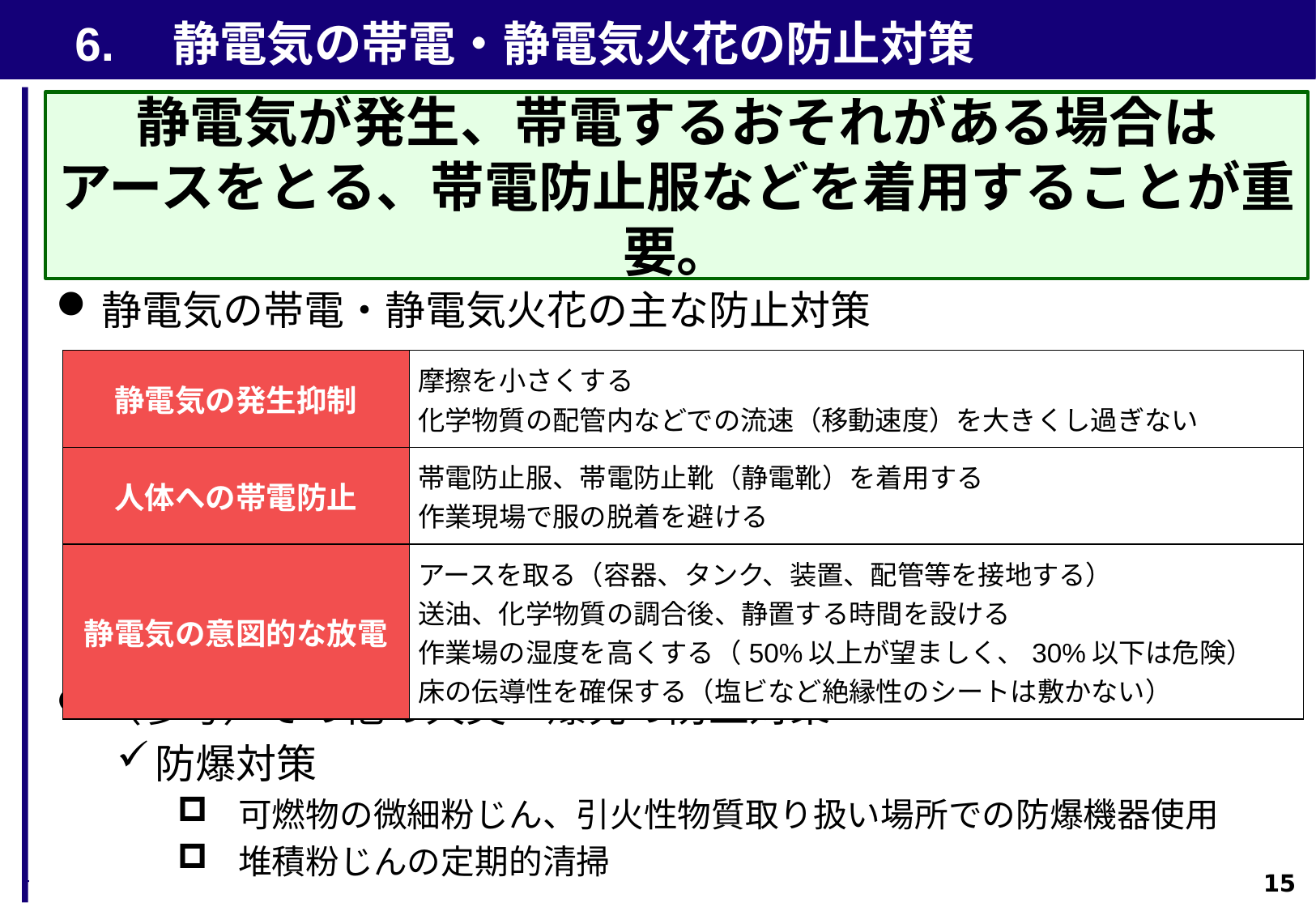

6.　静電気の帯電・静電気火花の防止対策
静電気が発生、帯電するおそれがある場合は
アースをとる、帯電防止服などを着用することが重要。
静電気の帯電・静電気火花の主な防止対策

（参考）その他の火災・爆発の防止対策
防爆対策
可燃物の微細粉じん、引火性物質取り扱い場所での防爆機器使用
堆積粉じんの定期的清掃

| 静電気の発生抑制 | 摩擦を小さくする 化学物質の配管内などでの流速（移動速度）を大きくし過ぎない |
| --- | --- |
| 人体への帯電防止 | 帯電防止服、帯電防止靴（静電靴）を着用する 作業現場で服の脱着を避ける |
| 静電気の意図的な放電 | アースを取る（容器、タンク、装置、配管等を接地する） 送油、化学物質の調合後、静置する時間を設ける 作業場の湿度を高くする（50%以上が望ましく、30%以下は危険） 床の伝導性を確保する（塩ビなど絶縁性のシートは敷かない） |

15